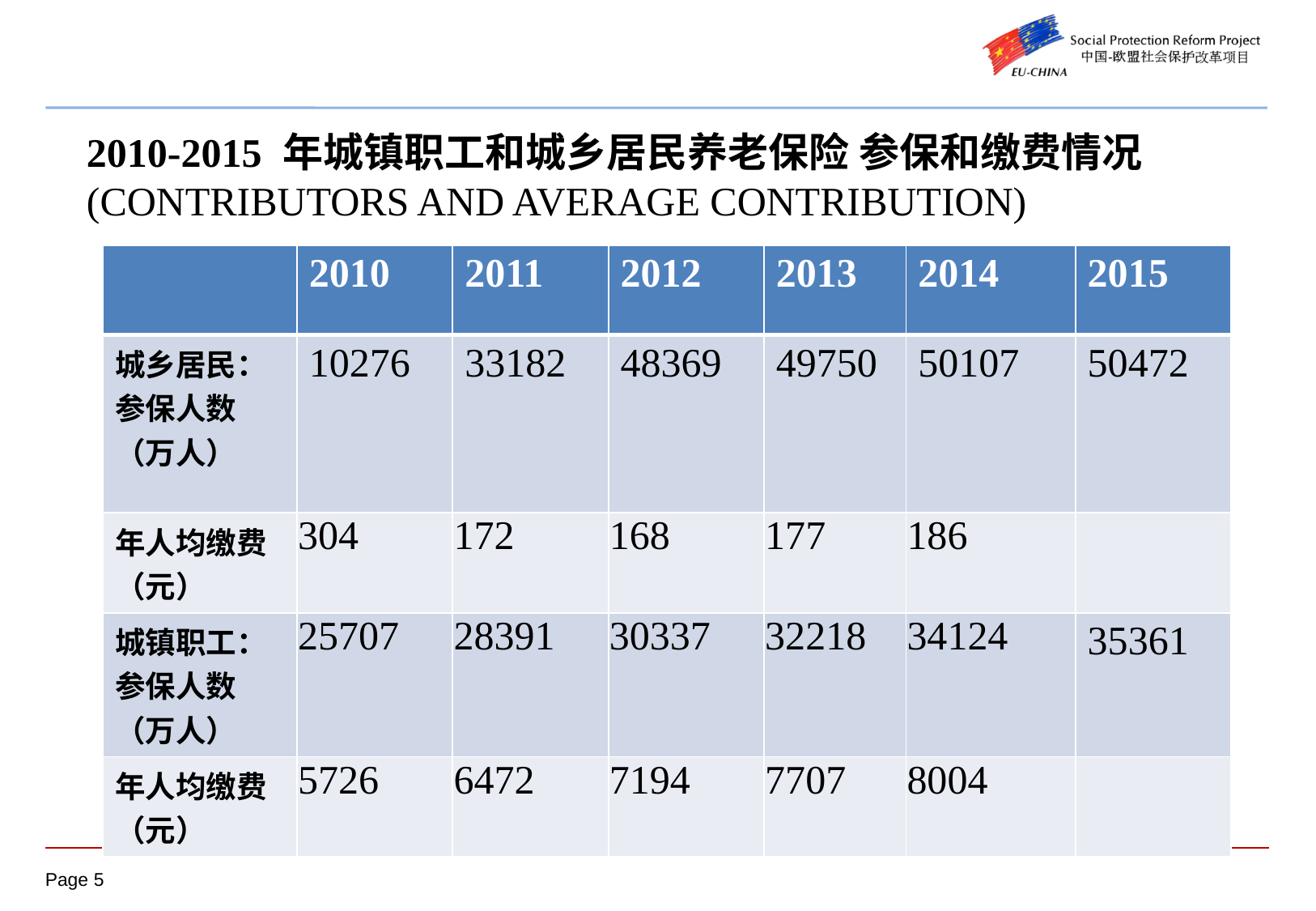

# 2010-2015 年城镇职工和城乡居民养老保险 参保和缴费情况 (CONTRIBUTORS AND AVERAGE CONTRIBUTION)
|  | 2010 | 2011 | 2012 | 2013 | 2014 | 2015 |
| --- | --- | --- | --- | --- | --- | --- |
| 城乡居民：参保人数 （万人） | 10276 | 33182 | 48369 | 49750 | 50107 | 50472 |
| 年人均缴费 （元） | 304 | 172 | 168 | 177 | 186 |  |
| 城镇职工：参保人数（万人） | 25707 | 28391 | 30337 | 32218 | 34124 | 35361 |
| 年人均缴费 （元） | 5726 | 6472 | 7194 | 7707 | 8004 |  |